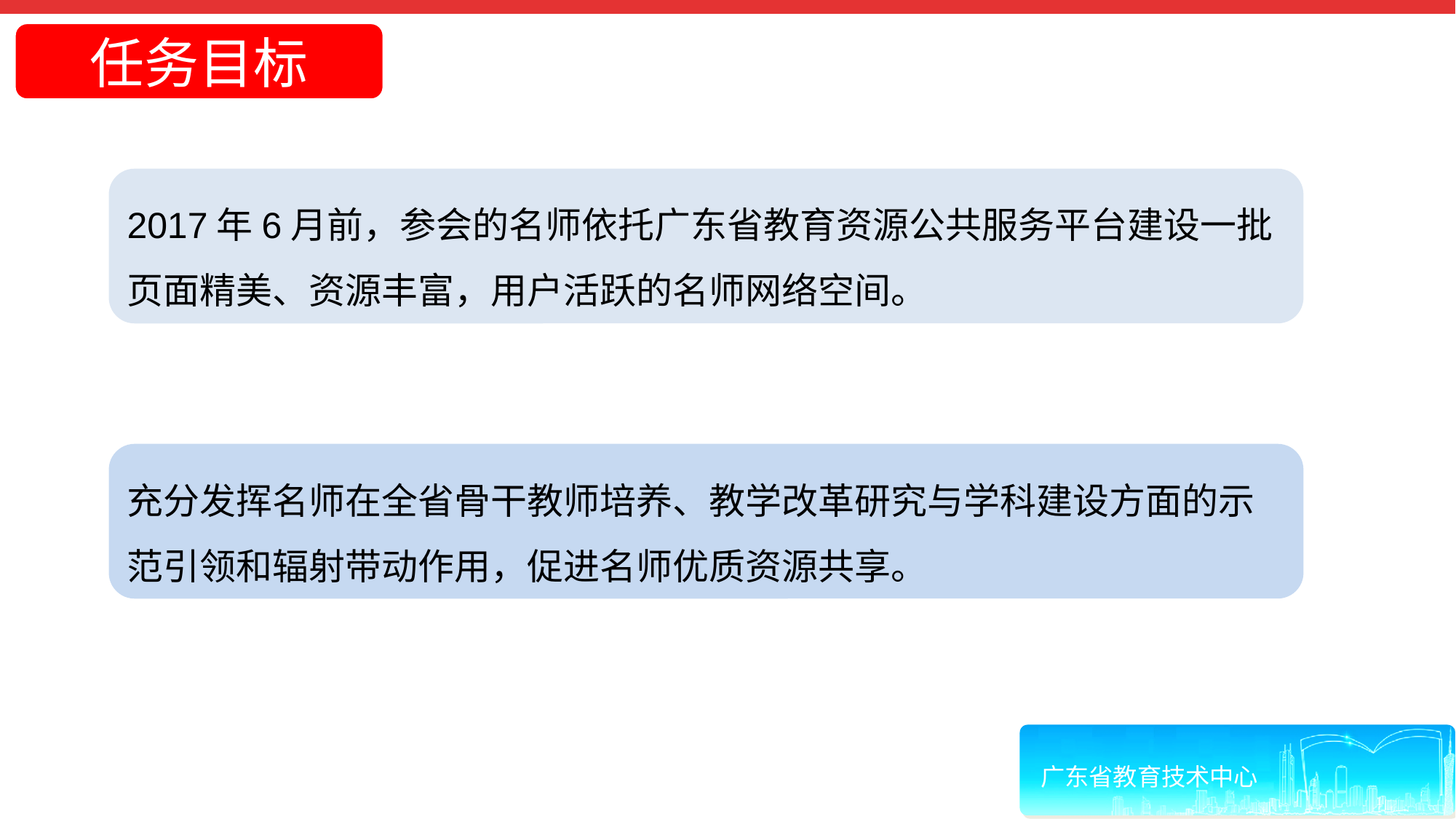

任务目标
2017年6月前，参会的名师依托广东省教育资源公共服务平台建设一批页面精美、资源丰富，用户活跃的名师网络空间。
充分发挥名师在全省骨干教师培养、教学改革研究与学科建设方面的示范引领和辐射带动作用，促进名师优质资源共享。